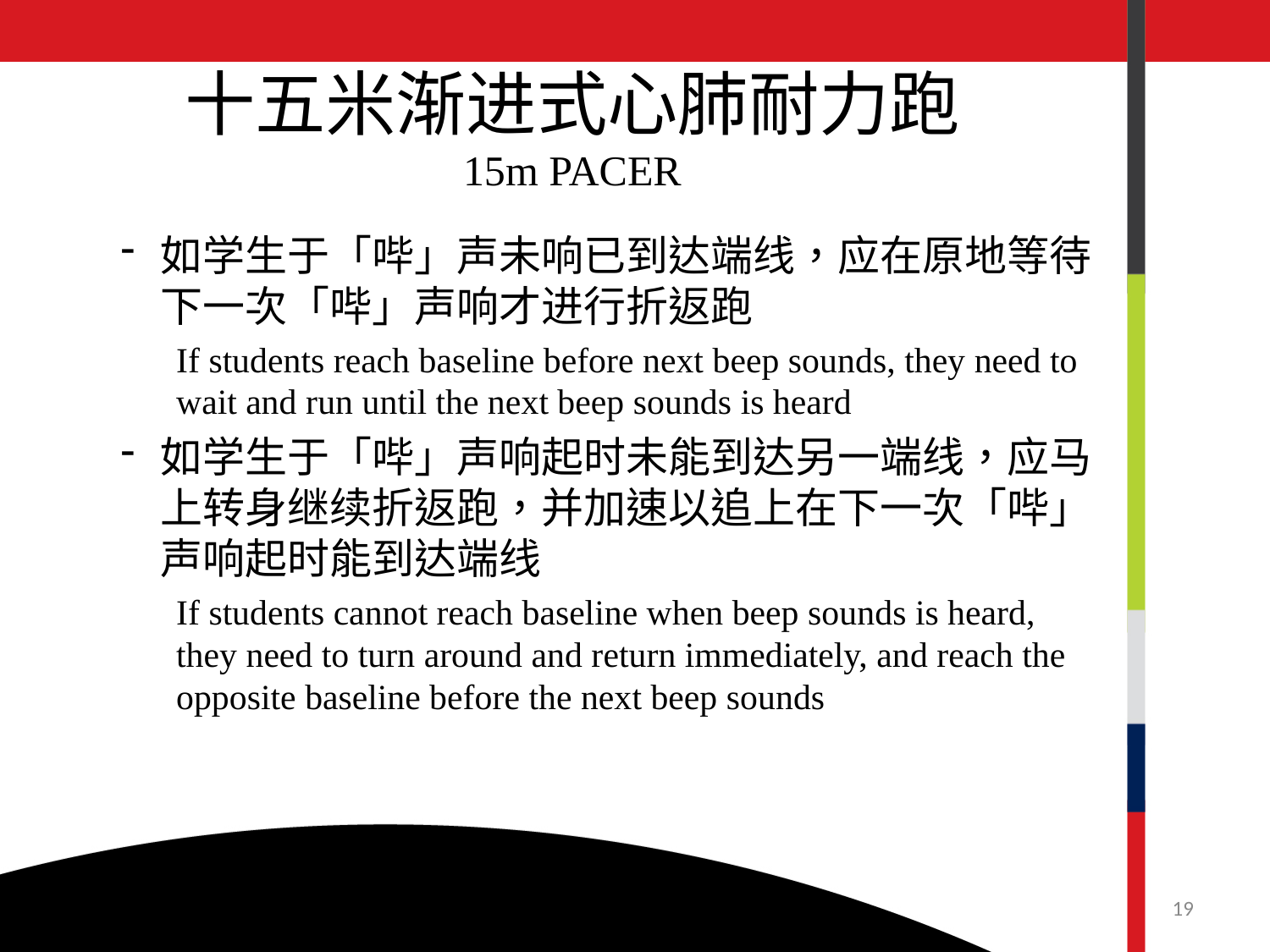

# 十五米渐进式心肺耐力跑 15m PACER
如学生于「哔」声未响已到达端线，应在原地等待下一次「哔」声响才进行折返跑
If students reach baseline before next beep sounds, they need to wait and run until the next beep sounds is heard
如学生于「哔」声响起时未能到达另一端线，应马上转身继续折返跑，并加速以追上在下一次「哔」声响起时能到达端线
If students cannot reach baseline when beep sounds is heard, they need to turn around and return immediately, and reach the opposite baseline before the next beep sounds
19